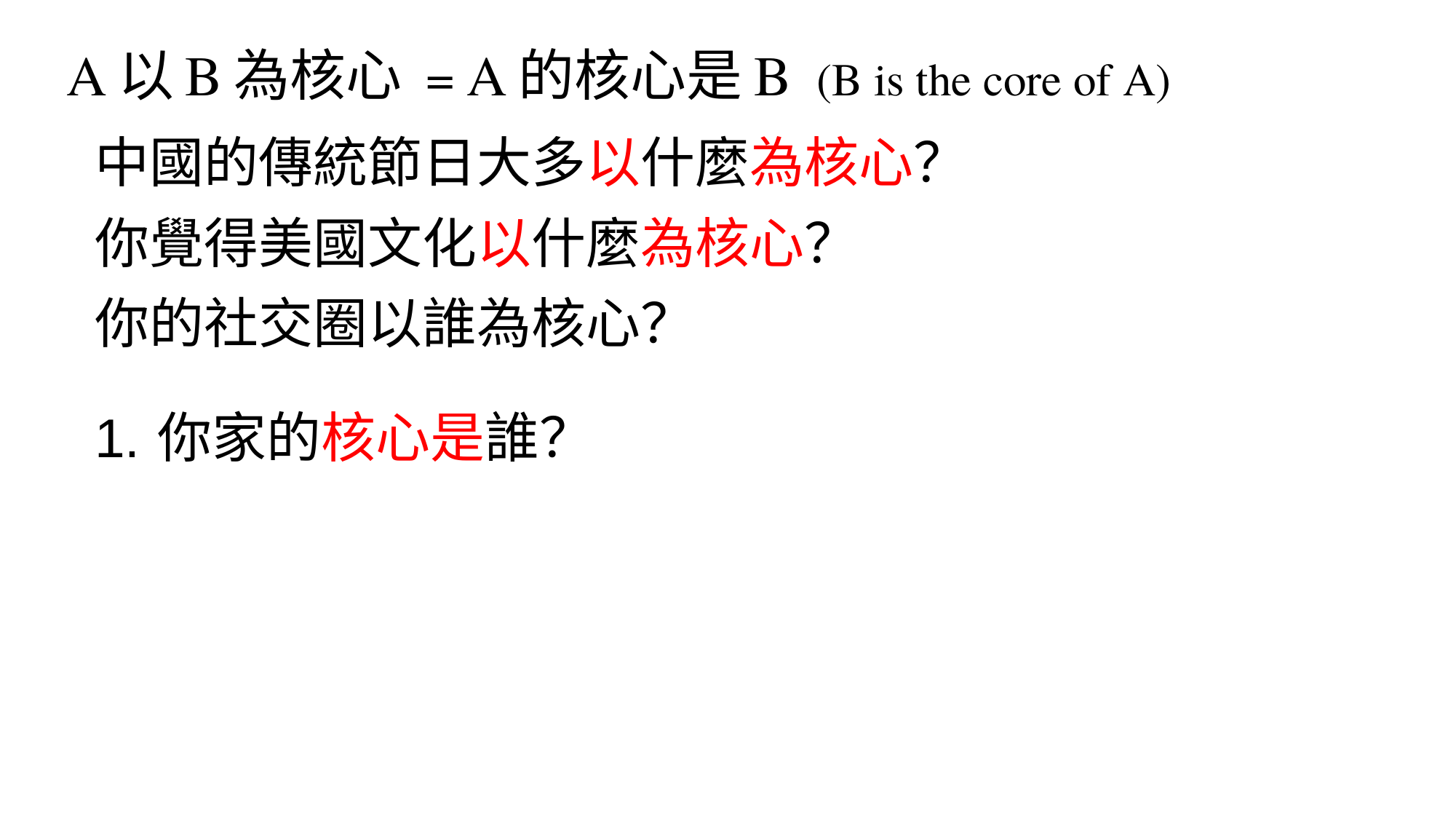

# A以B為核心 = A的核心是B  (B is the core of A)
中國的傳統節日大多以什麼為核心？
你覺得美國文化以什麼為核心？
你的社交圈以誰為核心？
你家的核心是誰？